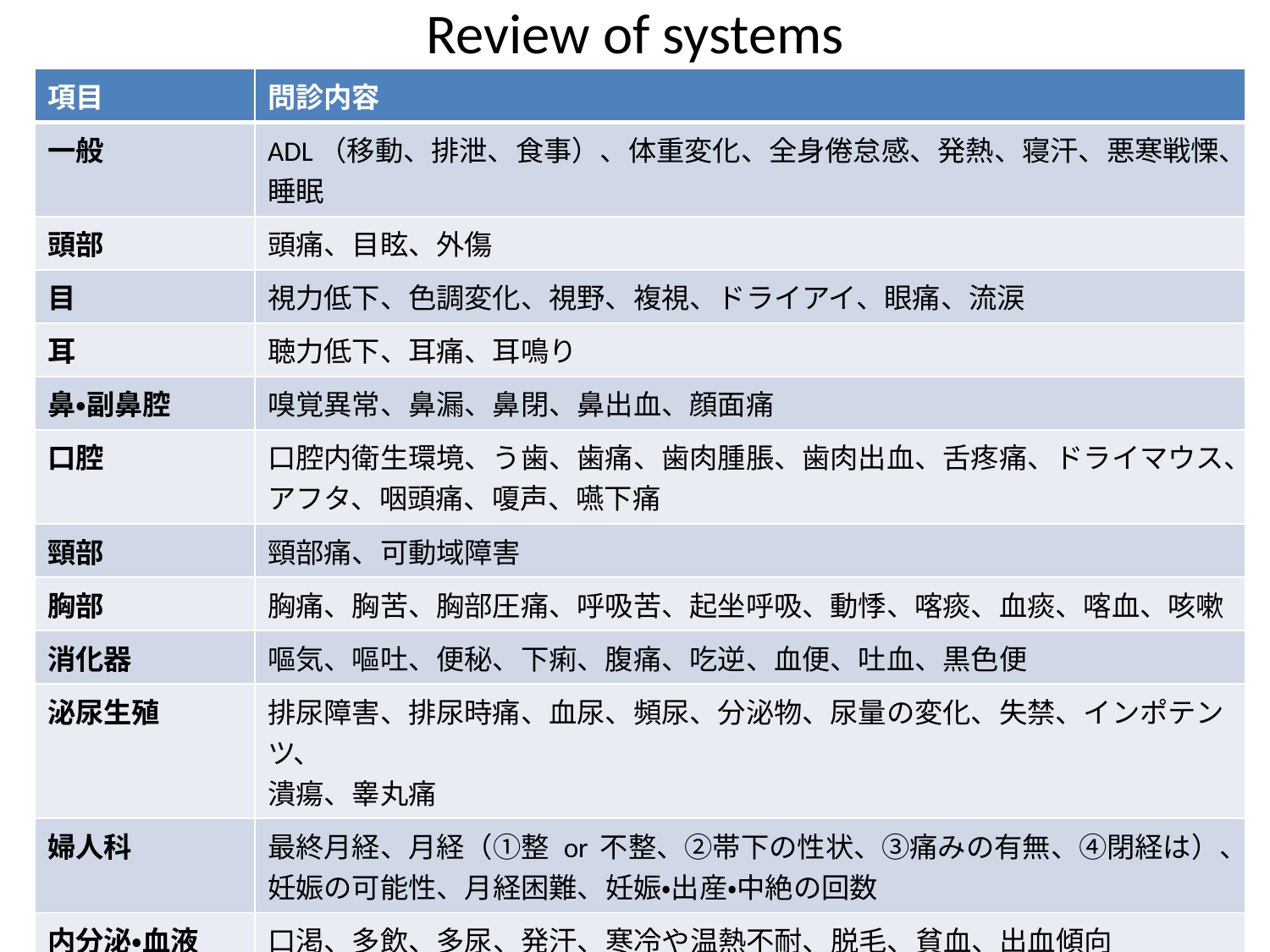

# Review of systems
| 項目 | 問診内容 |
| --- | --- |
| 一般 | ADL（移動、排泄、食事）、体重変化、全身倦怠感、発熱、寝汗、悪寒戦慄、睡眠 |
| 頭部 | 頭痛、目眩、外傷 |
| 目 | 視力低下、色調変化、視野、複視、ドライアイ、眼痛、流涙 |
| 耳 | 聴力低下、耳痛、耳鳴り |
| 鼻・副鼻腔 | 嗅覚異常、鼻漏、鼻閉、鼻出血、顔面痛 |
| 口腔 | 口腔内衛生環境、う歯、歯痛、歯肉腫脹、歯肉出血、舌疼痛、ドライマウス、アフタ、咽頭痛、嗄声、嚥下痛 |
| 頸部 | 頸部痛、可動域障害 |
| 胸部 | 胸痛、胸苦、胸部圧痛、呼吸苦、起坐呼吸、動悸、喀痰、血痰、喀血、咳嗽 |
| 消化器 | 嘔気、嘔吐、便秘、下痢、腹痛、吃逆、血便、吐血、黒色便 |
| 泌尿生殖 | 排尿障害、排尿時痛、血尿、頻尿、分泌物、尿量の変化、失禁、インポテンツ、 潰瘍、睾丸痛 |
| 婦人科 | 最終月経、月経（①整 or 不整、②帯下の性状、③痛みの有無、④閉経は）、 妊娠の可能性、月経困難、妊娠・出産・中絶の回数 |
| 内分泌・血液 | 口渇、多飲、多尿、発汗、寒冷や温熱不耐、脱毛、貧血、出血傾向 |
| 筋骨格・膠原病 | 関節痛、筋肉痛、関節腫脹、可動域制限、背部痛、腰痛、手の強張り |
| 皮膚 | 発疹、疼痛、掻痒、色調変化、黄疸、腫瘤、リンパ節、爪変形、光線過敏 |
| 精神・神経 | 性格変化、記憶障害、躁鬱、異常知覚（幻覚、妄想）、失神、痙攣、振戦、 感覚障害、自殺企図 |